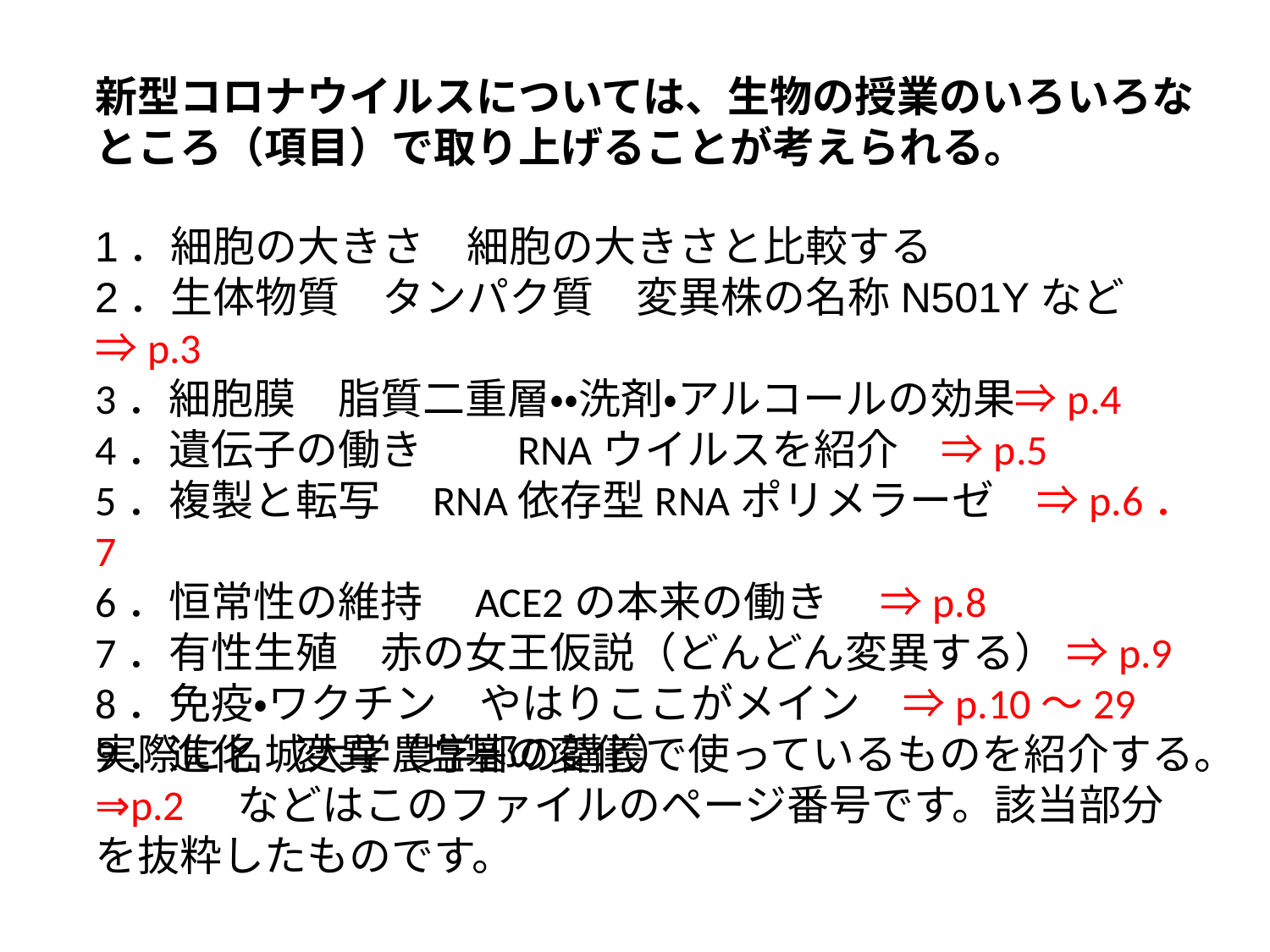

新型コロナウイルスについては、生物の授業のいろいろなところ（項目）で取り上げることが考えられる。
1．細胞の大きさ　細胞の大きさと比較する
2．生体物質　タンパク質　変異株の名称N501Yなど⇒p.3
3．細胞膜　脂質二重層・・洗剤・アルコールの効果⇒p.4
4．遺伝子の働き　　RNAウイルスを紹介　⇒p.5
5．複製と転写　RNA依存型RNAポリメラーゼ　⇒p.6．7
6．恒常性の維持　ACE2の本来の働き　 ⇒p.8
7．有性生殖　赤の女王仮説（どんどん変異する） ⇒p.9
8．免疫・ワクチン　やはりここがメイン　⇒p.10～29
9．進化　変異（塩基の変化）
実際に名城大学農学部の講義で使っているものを紹介する。
⇒p.2　などはこのファイルのページ番号です。該当部分を抜粋したものです。